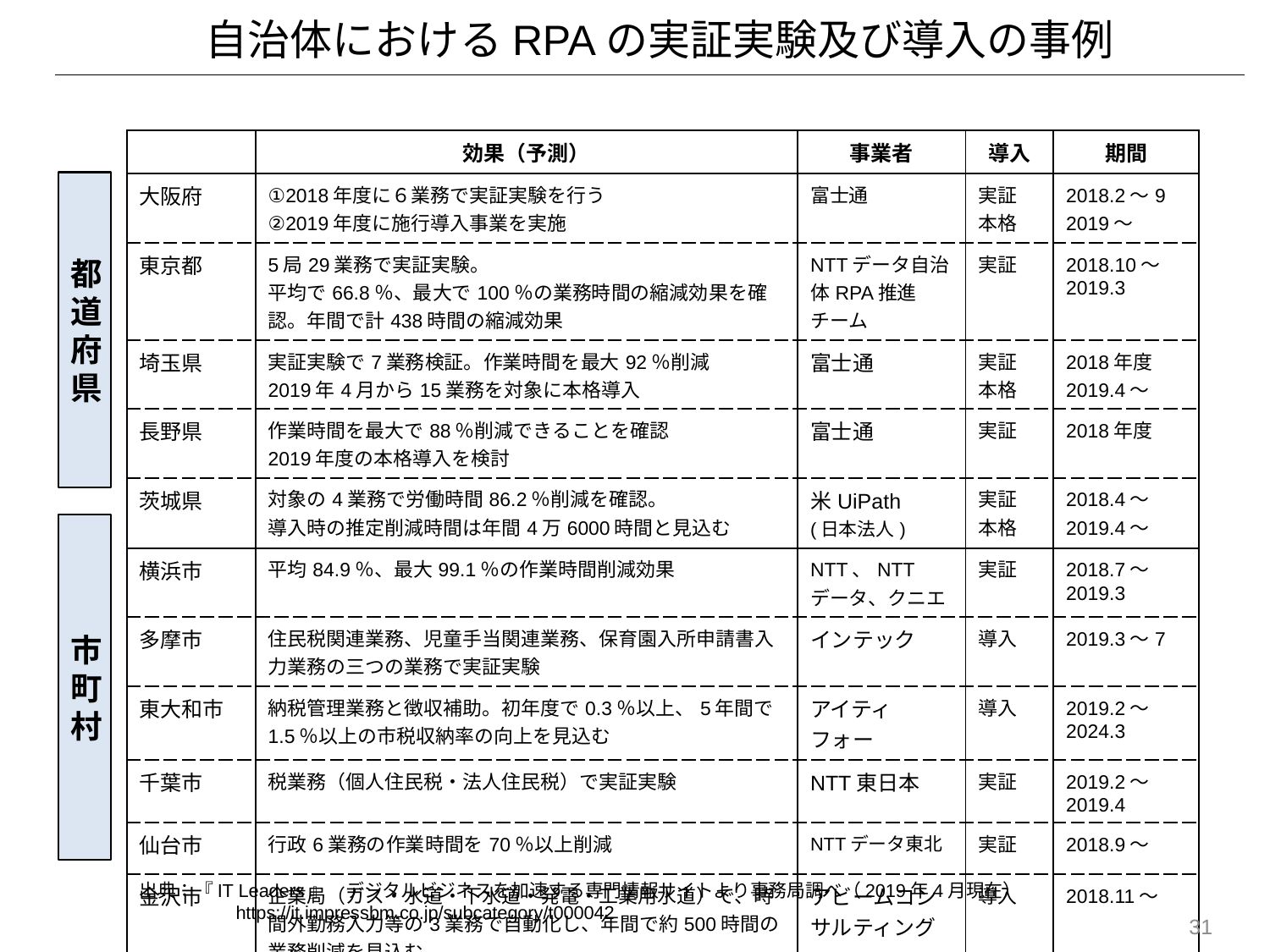

自治体におけるRPAの実証実験及び導入の事例
|  | 効果（予測） | 事業者 | 導入 | 期間 |
| --- | --- | --- | --- | --- |
| 大阪府 | ①2018年度に６業務で実証実験を行う ②2019年度に施行導入事業を実施 | 富士通 | 実証 本格 | 2018.2～9 2019～ |
| 東京都 | 5局29業務で実証実験。 平均で66.8％、最大で100％の業務時間の縮減効果を確認。年間で計438時間の縮減効果 | NTTデータ自治体RPA推進チーム | 実証 | 2018.10～2019.3 |
| 埼玉県 | 実証実験で7業務検証。作業時間を最大92％削減 2019年4月から15業務を対象に本格導入 | 富士通 | 実証 本格 | 2018年度 2019.4～ |
| 長野県 | 作業時間を最大で88％削減できることを確認 2019年度の本格導入を検討 | 富士通 | 実証 | 2018年度 |
| 茨城県 | 対象の4業務で労働時間86.2％削減を確認。 導入時の推定削減時間は年間4万6000時間と見込む | 米UiPath (日本法人) | 実証 本格 | 2018.4～ 2019.4～ |
| 横浜市 | 平均84.9％、最大99.1％の作業時間削減効果 | NTT、NTTデータ、クニエ | 実証 | 2018.7～2019.3 |
| 多摩市 | 住民税関連業務、児童手当関連業務、保育園入所申請書入力業務の三つの業務で実証実験 | インテック | 導入 | 2019.3～7 |
| 東大和市 | 納税管理業務と徴収補助。初年度で0.3％以上、5年間で1.5％以上の市税収納率の向上を見込む | アイティフォー | 導入 | 2019.2～2024.3 |
| 千葉市 | 税業務（個人住民税・法人住民税）で実証実験 | NTT東日本 | 実証 | 2019.2～2019.4 |
| 仙台市 | 行政6業務の作業時間を70％以上削減 | NTTデータ東北 | 実証 | 2018.9～ |
| 金沢市 | 企業局（ガス・水道・下水道・発電・工業用水道）で、時間外勤務入力等の3業務で自動化し、年間で約500時間の業務削減を見込む | アビームコンサルティング | 導入 | 2018.11～ |
都道府県
市町村
出典：『IT Leaders』　デジタルビジネスを加速する専門情報サイトより事務局調べ（2019年4月現在）
　　　　　https://it.impressbm.co.jp/subcategory/t000042
31